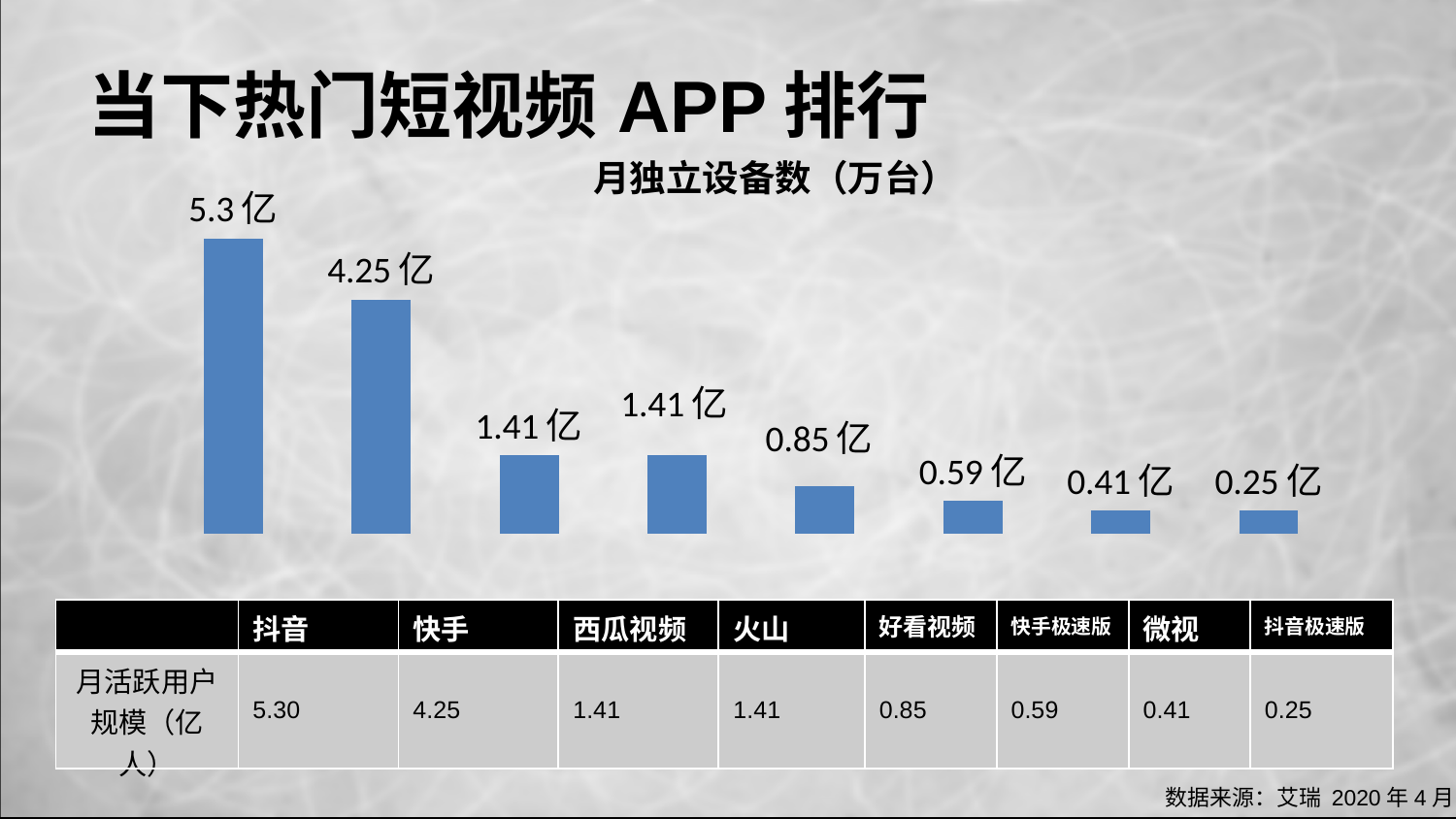

# 当下热门短视频APP排行

### Chart:

| Category | 月独立设备数（万台） |
|---|---|
| 西瓜视频 | 530000000.0 |
| 快手 | 420000000.0 |
| 抖音 | 141000000.0 |
| 火山小视频 | 141000000.0 |
| 美拍 | 85000000.0 |
| 秒拍 | 59000000.0 |
| 小咖秀 | 41000000.0 |
| 梨视频 | 41000000.0 |
|  | 抖音 | 快手 | 西瓜视频 | 火山 | 好看视频 | 快手极速版 | 微视 | 抖音极速版 |
| --- | --- | --- | --- | --- | --- | --- | --- | --- |
| 月活跃用户规模（亿人） | 5.30 | 4.25 | 1.41 | 1.41 | 0.85 | 0.59 | 0.41 | 0.25 |
数据来源：艾瑞 2020年4月